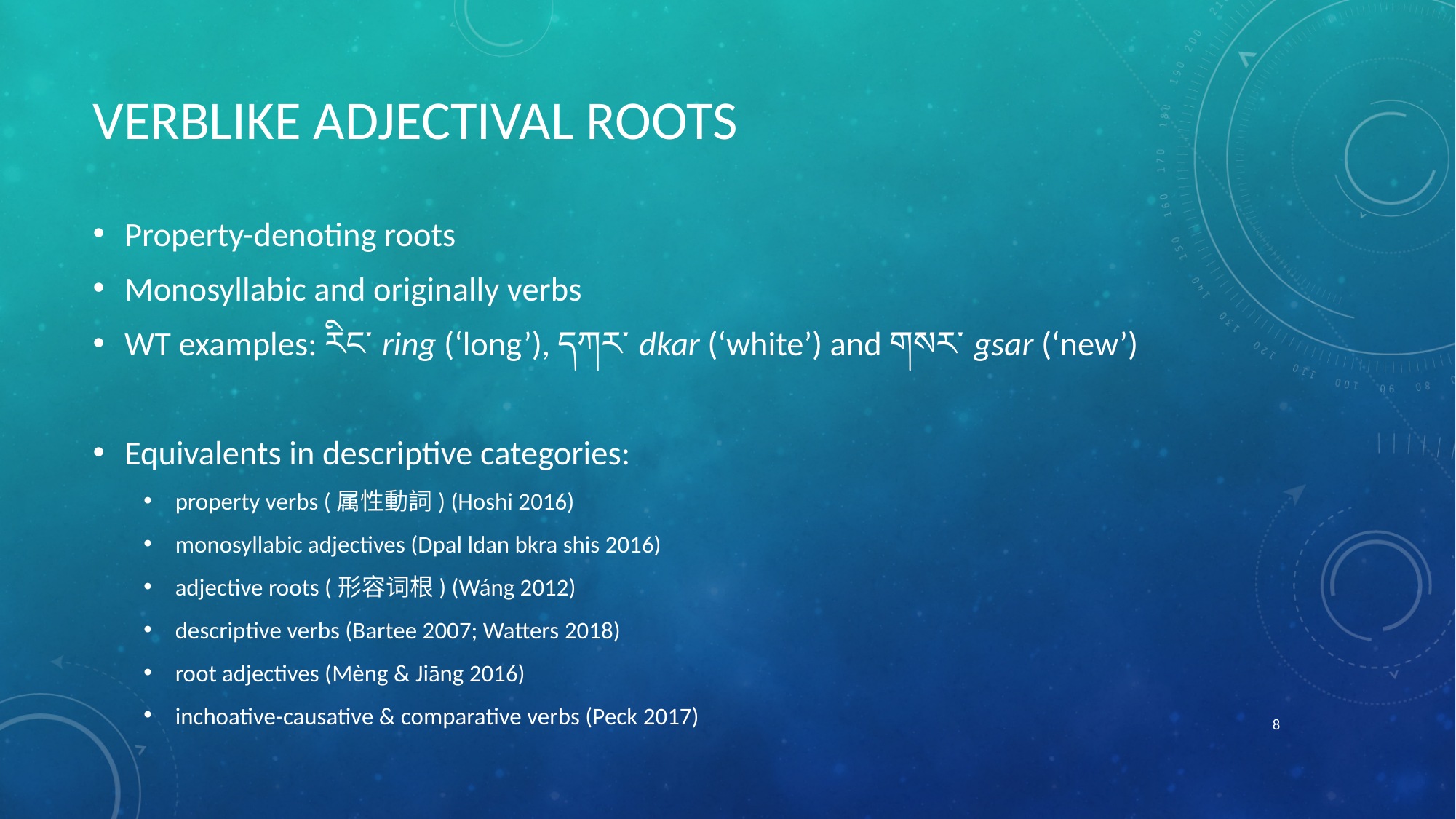

# Verblike Adjectival Roots
Property-denoting roots
Monosyllabic and originally verbs
WT examples: རིང་ ring (‘long’), དཀར་ dkar (‘white’) and གསར་ gsar (‘new’)

Equivalents in descriptive categories:
property verbs (属性動詞) (Hoshi 2016)
monosyllabic adjectives (Dpal ldan bkra shis 2016)
adjective roots (形容词根) (Wáng 2012)
descriptive verbs (Bartee 2007; Watters 2018)
root adjectives (Mèng & Jiāng 2016)
inchoative-causative & comparative verbs (Peck 2017)
8